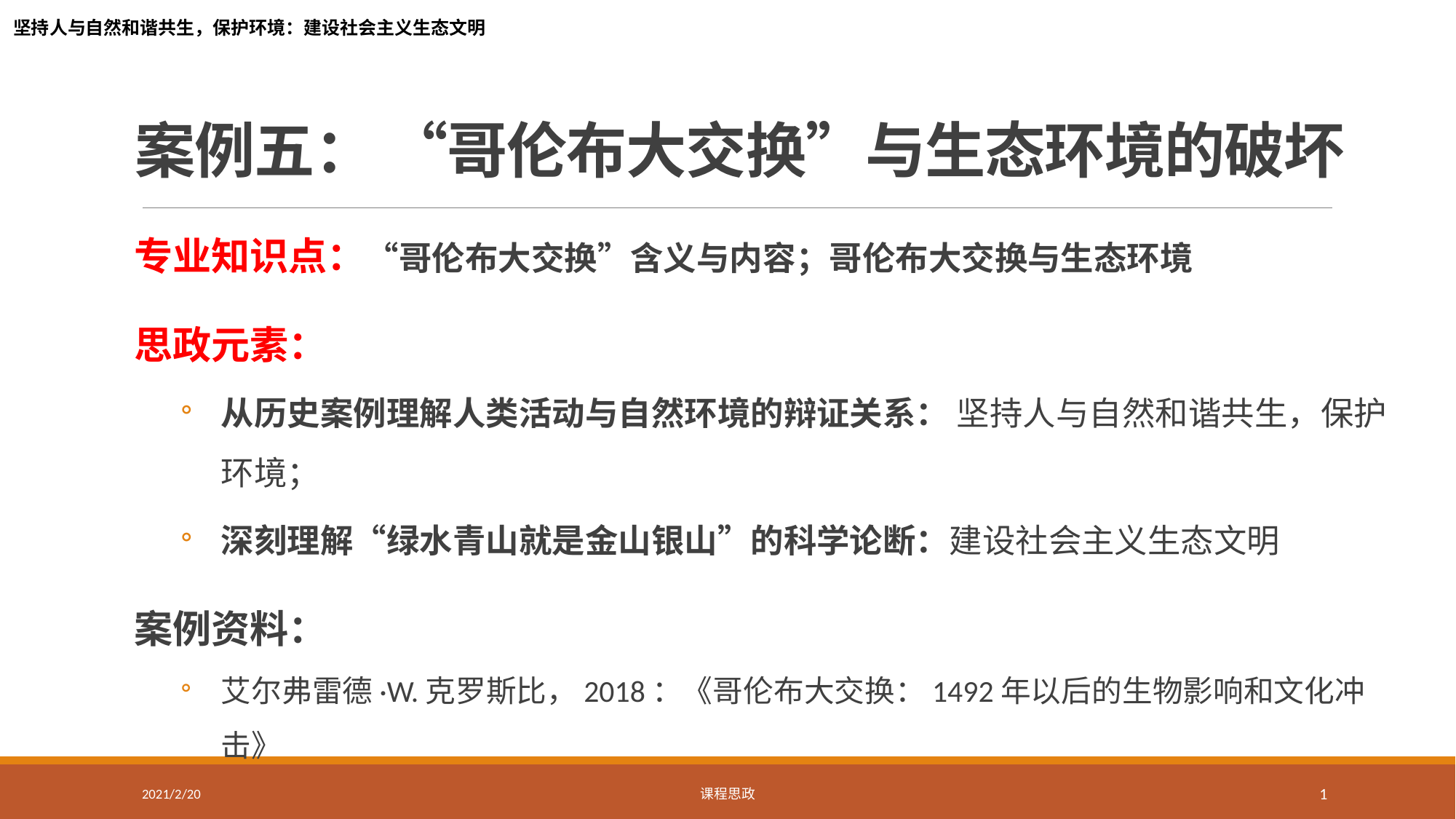

坚持人与自然和谐共生，保护环境：建设社会主义生态文明
# 案例五： “哥伦布大交换”与生态环境的破坏
专业知识点：“哥伦布大交换”含义与内容；哥伦布大交换与生态环境
思政元素：
从历史案例理解人类活动与自然环境的辩证关系： 坚持人与自然和谐共生，保护环境；
深刻理解“绿水青山就是金山银山”的科学论断：建设社会主义生态文明
案例资料：
艾尔弗雷德·W.克罗斯比，2018：《哥伦布大交换：1492年以后的生物影响和文化冲击》
2021/2/20
课程思政
1